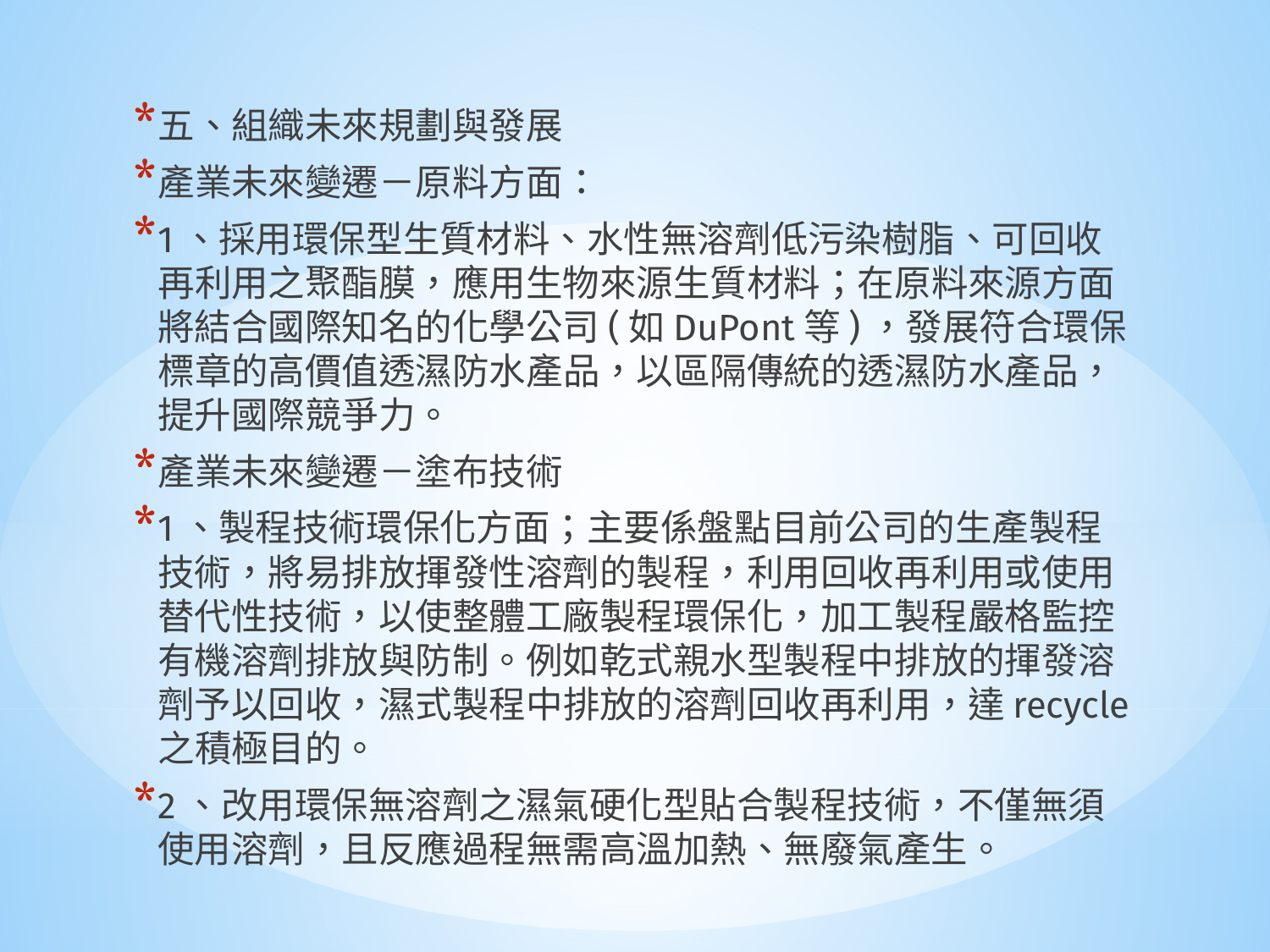

五、組織未來規劃與發展
產業未來變遷－原料方面：
1、採用環保型生質材料、水性無溶劑低污染樹脂、可回收再利用之聚酯膜，應用生物來源生質材料；在原料來源方面將結合國際知名的化學公司(如DuPont等)，發展符合環保標章的高價值透濕防水產品，以區隔傳統的透濕防水產品，提升國際競爭力。
產業未來變遷－塗布技術
1、製程技術環保化方面；主要係盤點目前公司的生產製程技術，將易排放揮發性溶劑的製程，利用回收再利用或使用替代性技術，以使整體工廠製程環保化，加工製程嚴格監控有機溶劑排放與防制。例如乾式親水型製程中排放的揮發溶劑予以回收，濕式製程中排放的溶劑回收再利用，達recycle之積極目的。
2、改用環保無溶劑之濕氣硬化型貼合製程技術，不僅無須使用溶劑，且反應過程無需高溫加熱、無廢氣產生。